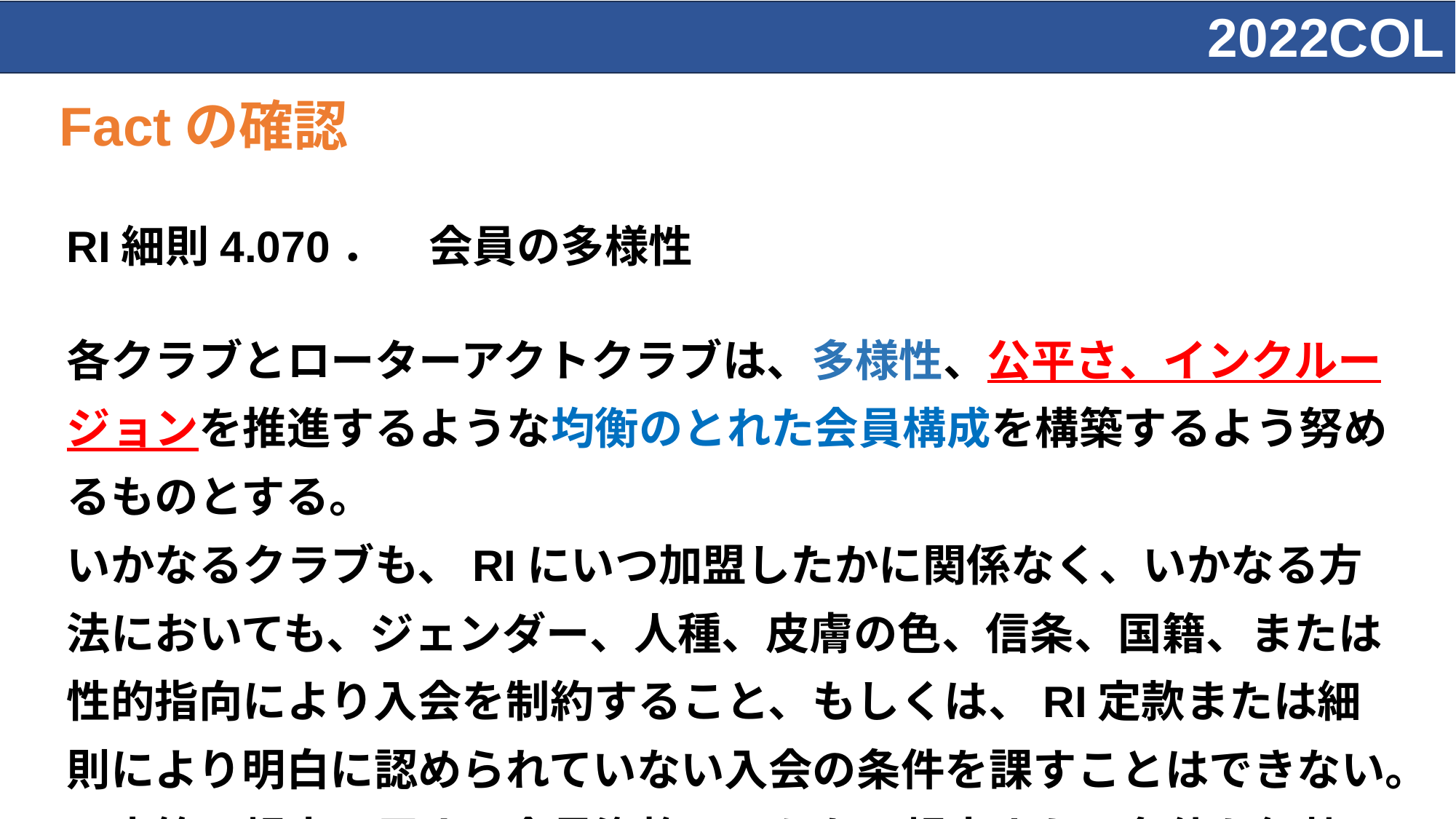

2022COL
Factの確認
RI細則4.070．　会員の多様性

各クラブとローターアクトクラブは、多様性、公平さ、インクルージョンを推進するような均衡のとれた会員構成を構築するよう努めるものとする。
いかなるクラブも、RIにいつ加盟したかに関係なく、いかなる方法においても、ジェンダー、人種、皮膚の色、信条、国籍、または性的指向により入会を制約すること、もしくは、RI定款または細則により明白に認められていない入会の条件を課すことはできない。　本筋の規定に反する会員資格のいかなる規定または条件も無効であり、効力はもたない。